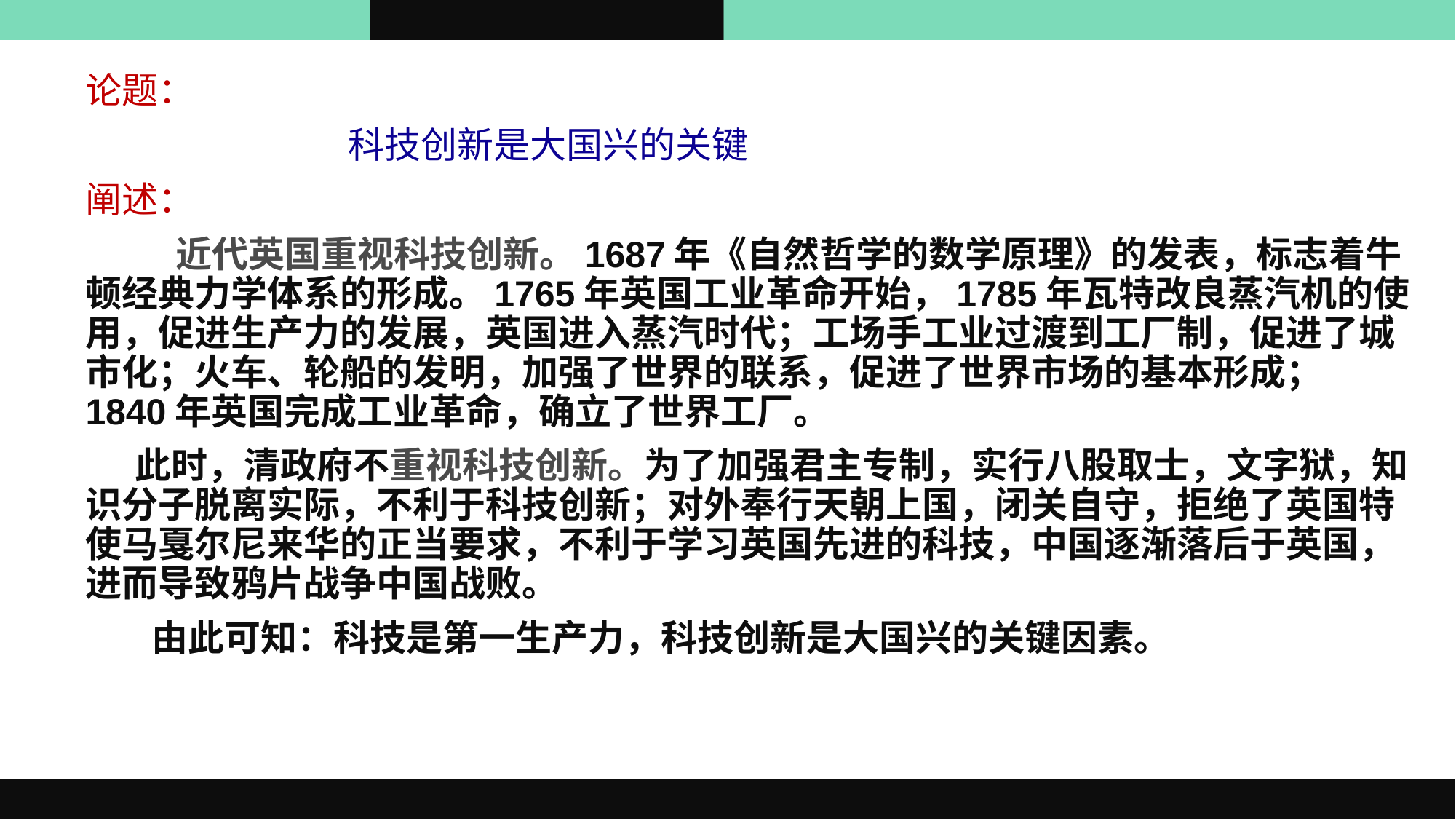

论题：
                               科技创新是大国兴的关键
阐述：
          近代英国重视科技创新。1687年《自然哲学的数学原理》的发表，标志着牛顿经典力学体系的形成。1765年英国工业革命开始，1785年瓦特改良蒸汽机的使用，促进生产力的发展，英国进入蒸汽时代；工场手工业过渡到工厂制，促进了城市化；火车、轮船的发明，加强了世界的联系，促进了世界市场的基本形成；1840年英国完成工业革命，确立了世界工厂。
     此时，清政府不重视科技创新。为了加强君主专制，实行八股取士，文字狱，知识分子脱离实际，不利于科技创新；对外奉行天朝上国，闭关自守，拒绝了英国特使马戛尔尼来华的正当要求，不利于学习英国先进的科技，中国逐渐落后于英国，进而导致鸦片战争中国战败。
       由此可知：科技是第一生产力，科技创新是大国兴的关键因素。